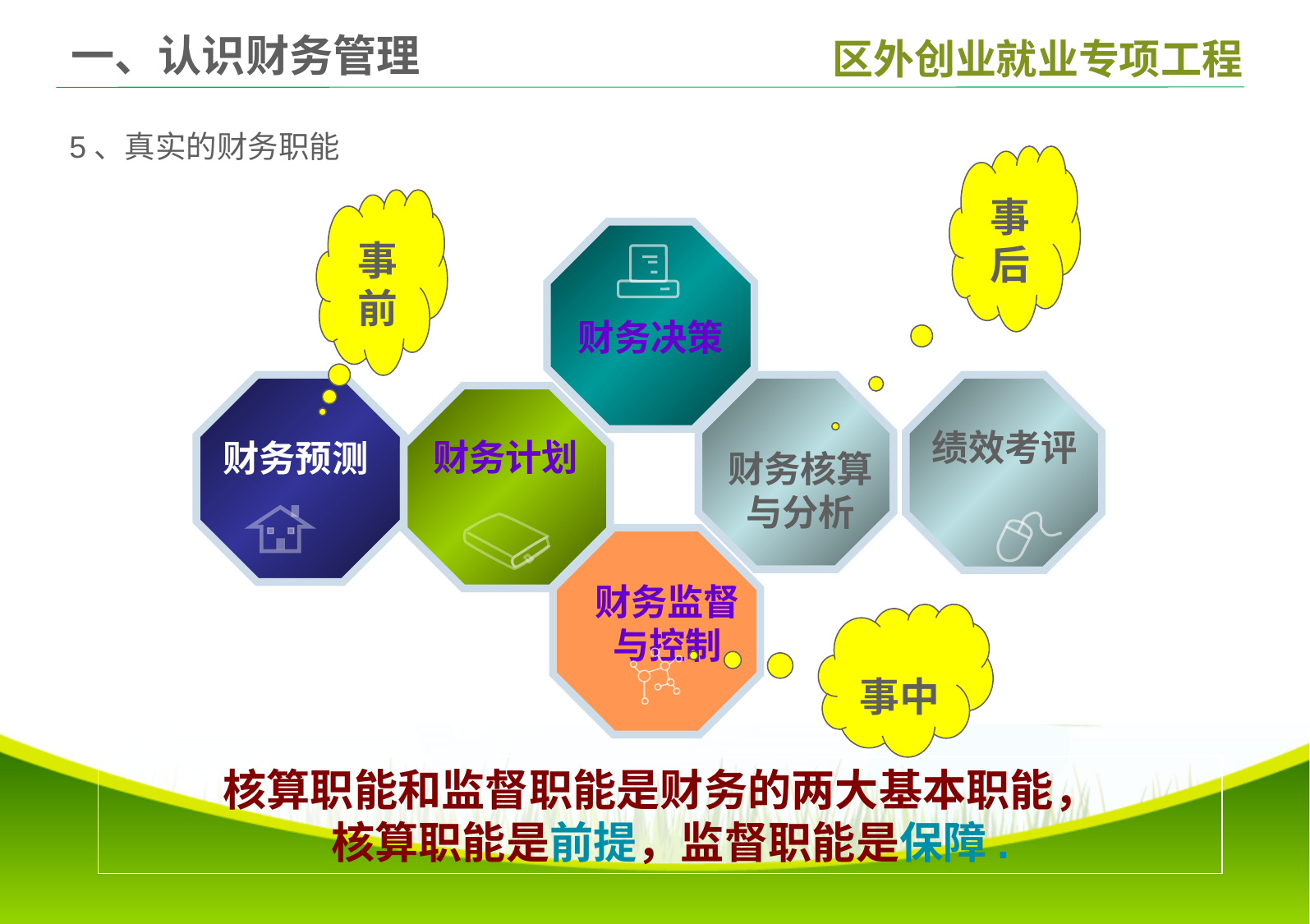

一、认识财务管理
5、真实的财务职能
事后
事前

财务决策

财务核算与分析

财务计划

绩效考评
财务预测

财务监督与控制
事中

核算职能和监督职能是财务的两大基本职能，
 核算职能是前提，监督职能是保障.